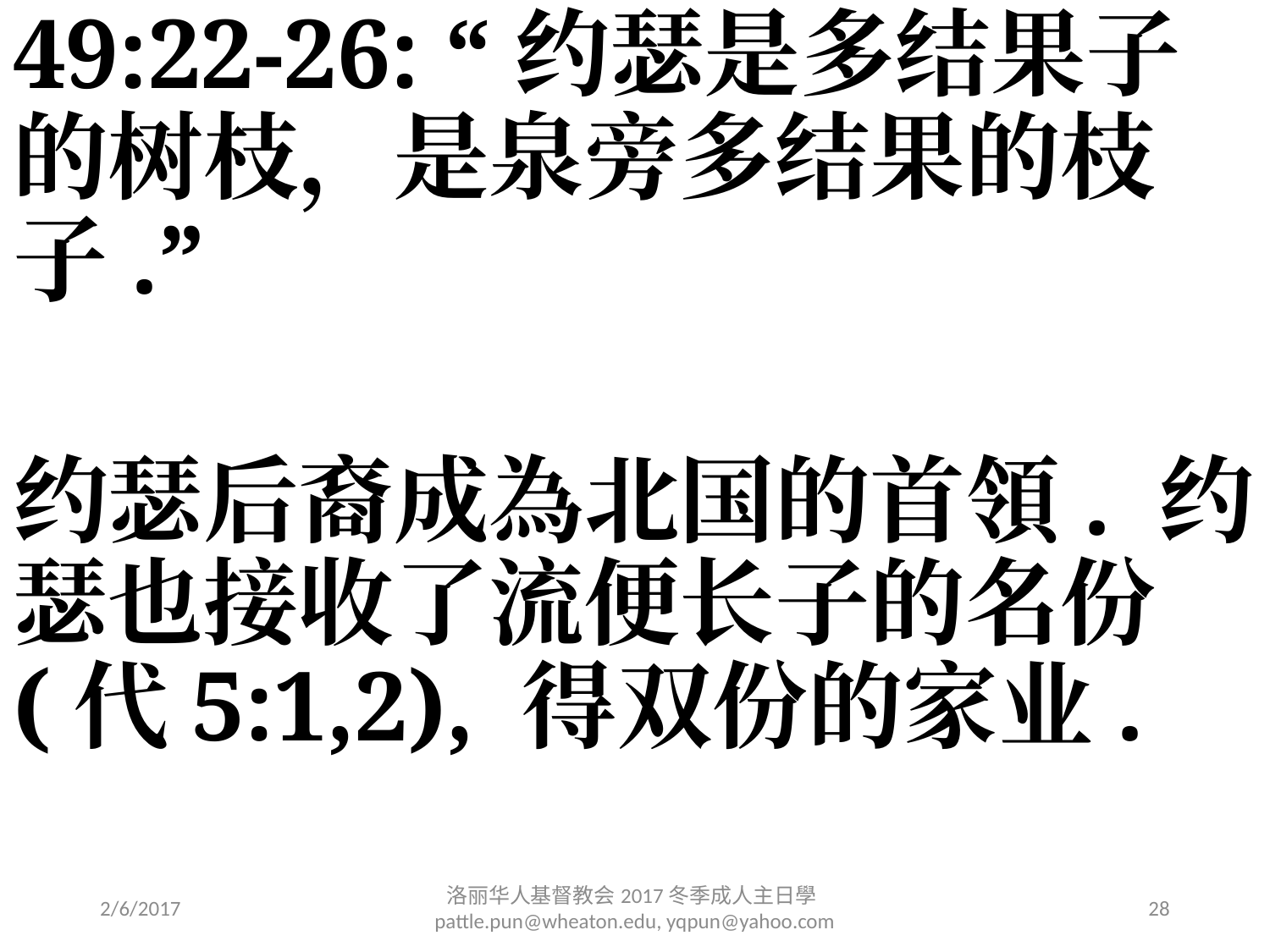

49:22-26: “约瑟是多结果子的树枝，是泉旁多结果的枝子.”

约瑟后裔成為北国的首領. 约瑟也接收了流便长子的名份(代5:1,2), 得双份的家业.
2/6/2017
洛丽华⼈基督教会2017冬季成⼈主⽇學  pattle.pun@wheaton.edu, yqpun@yahoo.com
28